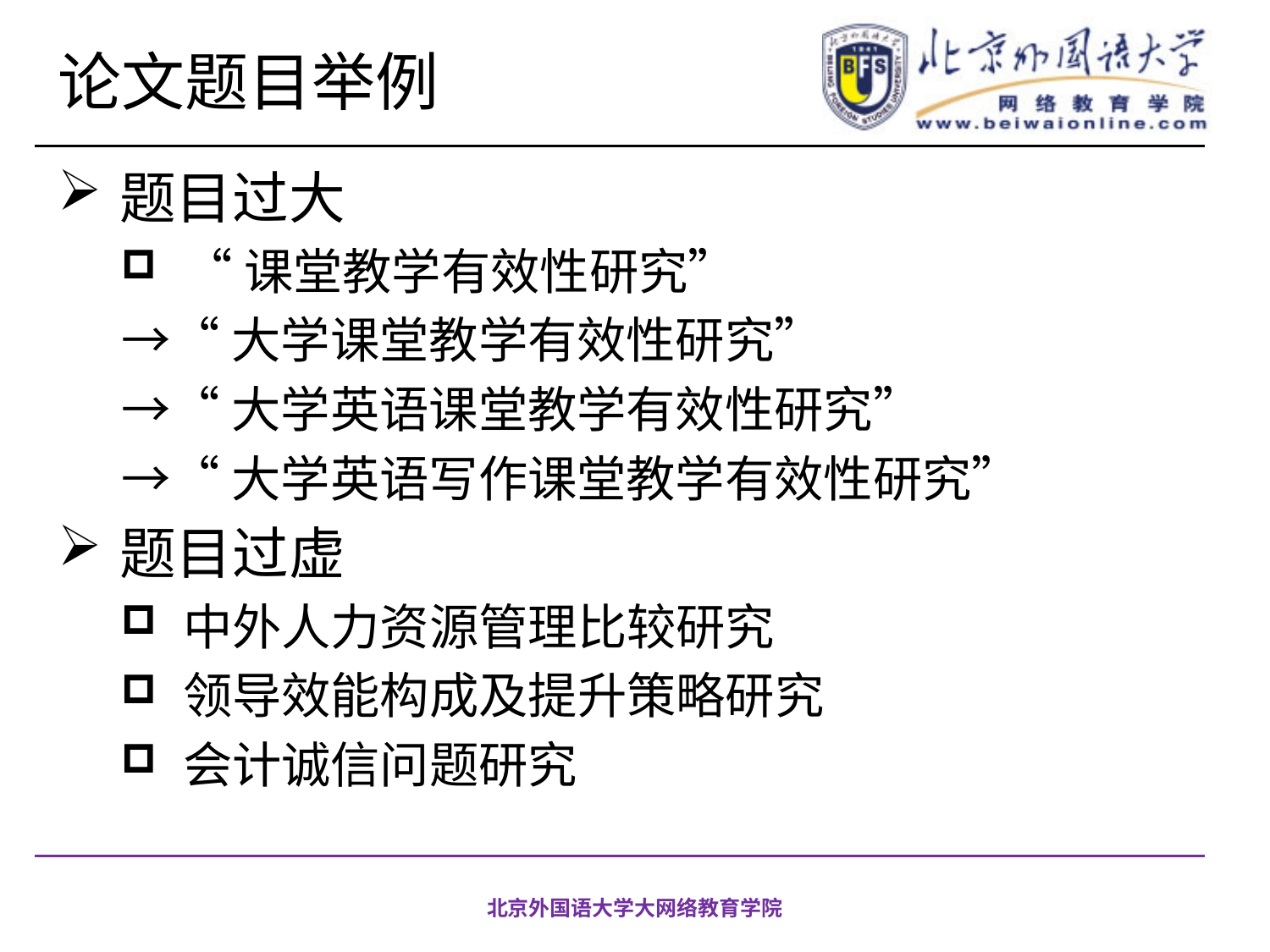

# 论文题目举例
题目过大
“课堂教学有效性研究”
→“大学课堂教学有效性研究”
→“大学英语课堂教学有效性研究”
→“大学英语写作课堂教学有效性研究”
题目过虚
中外人力资源管理比较研究
领导效能构成及提升策略研究
会计诚信问题研究

北京外国语大学大网络教育学院
18